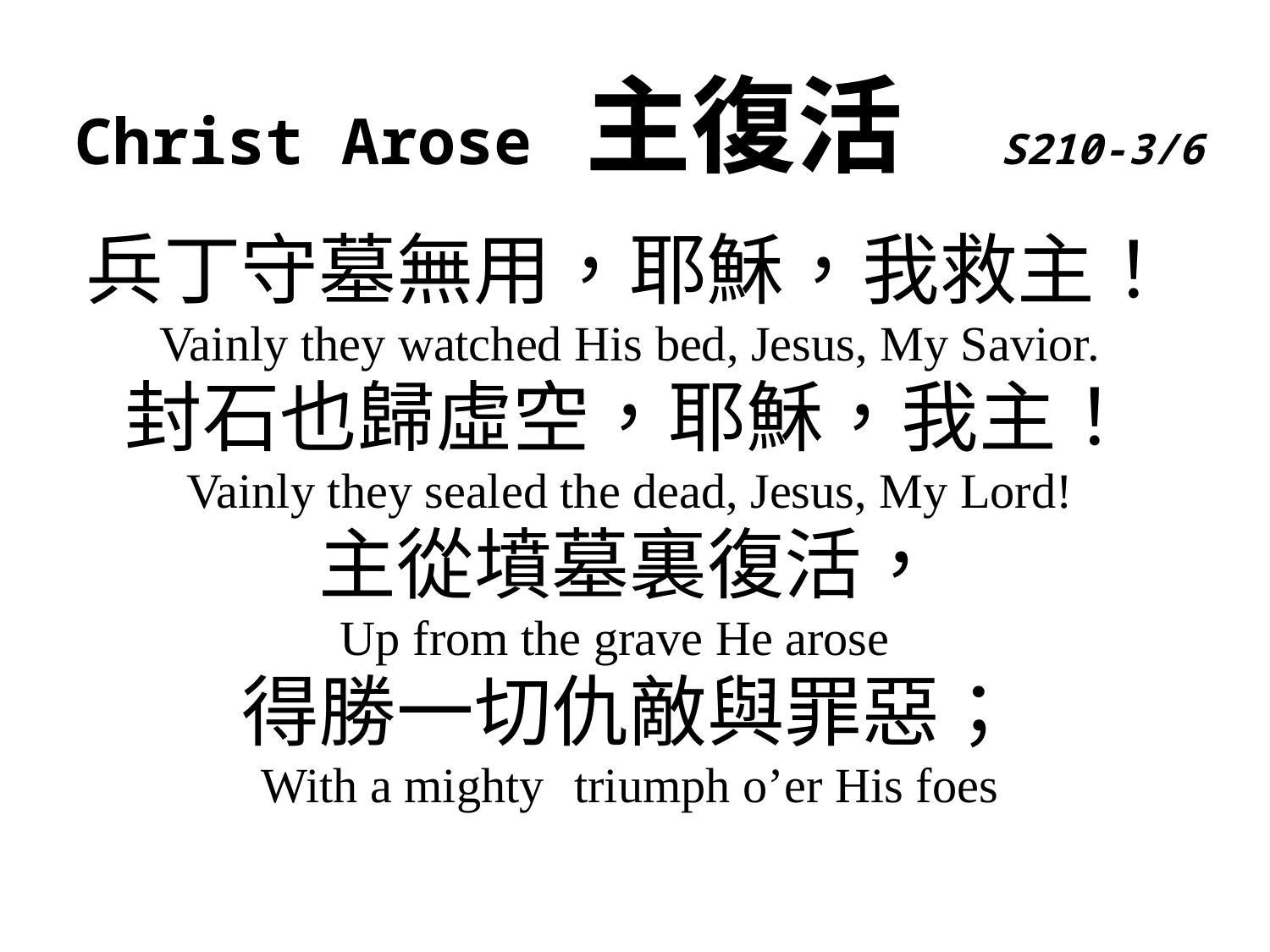

Christ Arose 主復活   S210-3/6
兵丁守墓無用，耶穌，我救主！
Vainly they watched His bed, Jesus, My Savior.
封石也歸虛空，耶穌，我主！
Vainly they sealed the dead, Jesus, My Lord!
主從墳墓裏復活，
Up from the grave He arose
得勝一切仇敵與罪惡；
With a mighty triumph o’er His foes